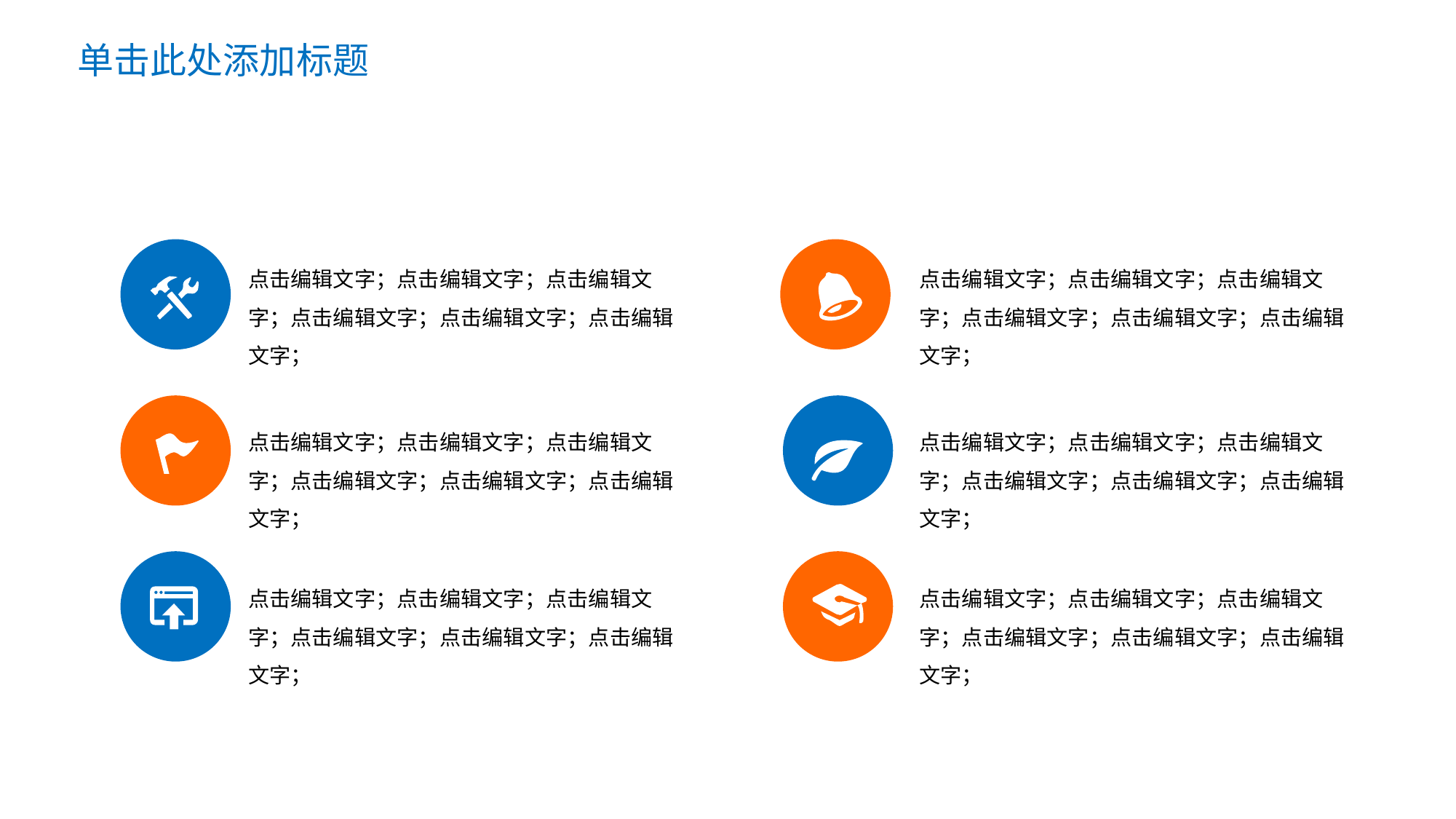

单击此处添加标题

点击编辑文字；点击编辑文字；点击编辑文字；点击编辑文字；点击编辑文字；点击编辑文字；
点击编辑文字；点击编辑文字；点击编辑文字；点击编辑文字；点击编辑文字；点击编辑文字；

点击编辑文字；点击编辑文字；点击编辑文字；点击编辑文字；点击编辑文字；点击编辑文字；
点击编辑文字；点击编辑文字；点击编辑文字；点击编辑文字；点击编辑文字；点击编辑文字；

点击编辑文字；点击编辑文字；点击编辑文字；点击编辑文字；点击编辑文字；点击编辑文字；
点击编辑文字；点击编辑文字；点击编辑文字；点击编辑文字；点击编辑文字；点击编辑文字；